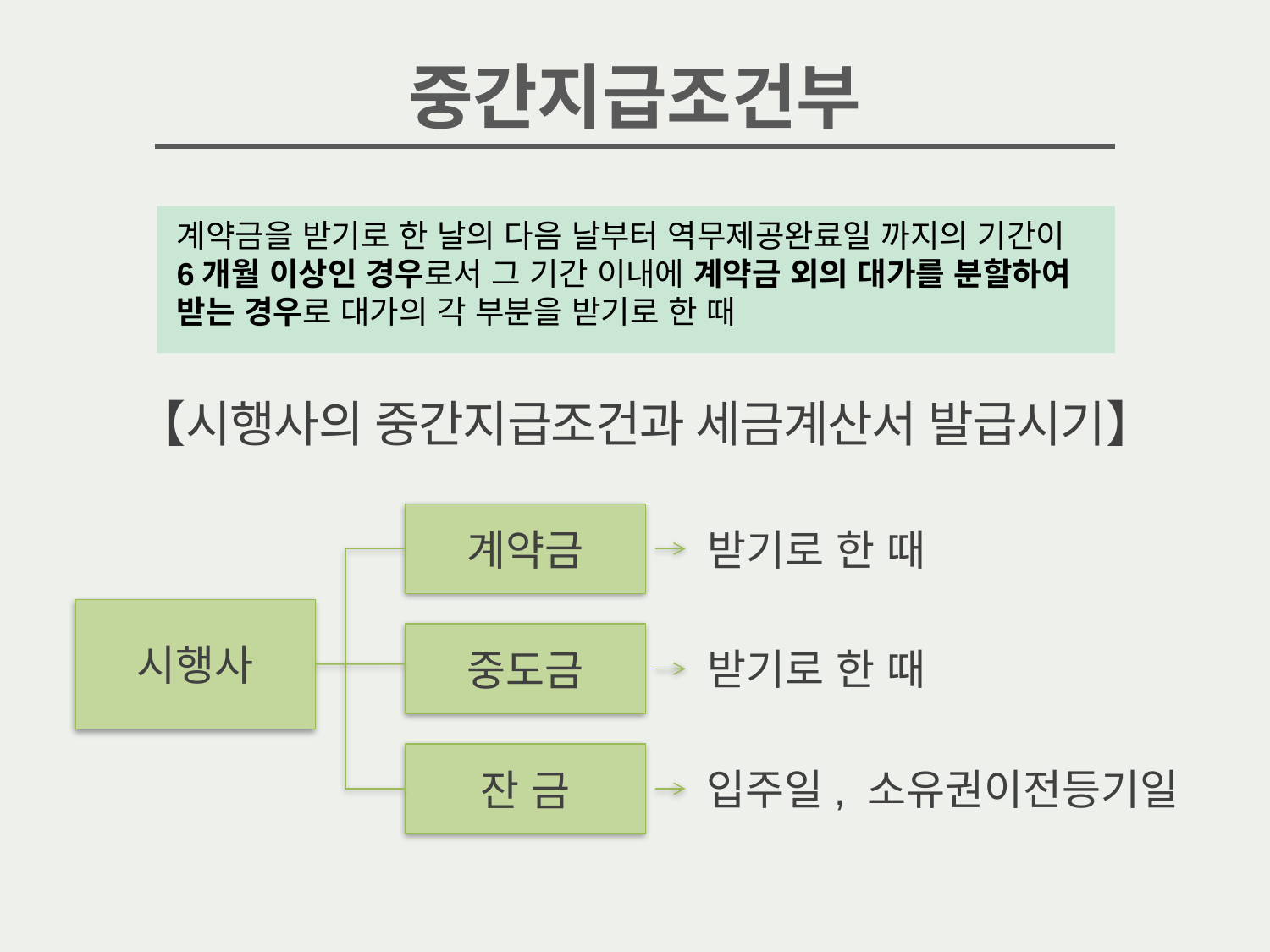

중간지급조건부
계약금을 받기로 한 날의 다음 날부터 역무제공완료일 까지의 기간이 6개월 이상인 경우로서 그 기간 이내에 계약금 외의 대가를 분할하여 받는 경우로 대가의 각 부분을 받기로 한 때

【시행사의 중간지급조건과 세금계산서 발급시기】
계약금
시행사
중도금
잔 금
받기로 한 때
받기로 한 때
입주일, 소유권이전등기일